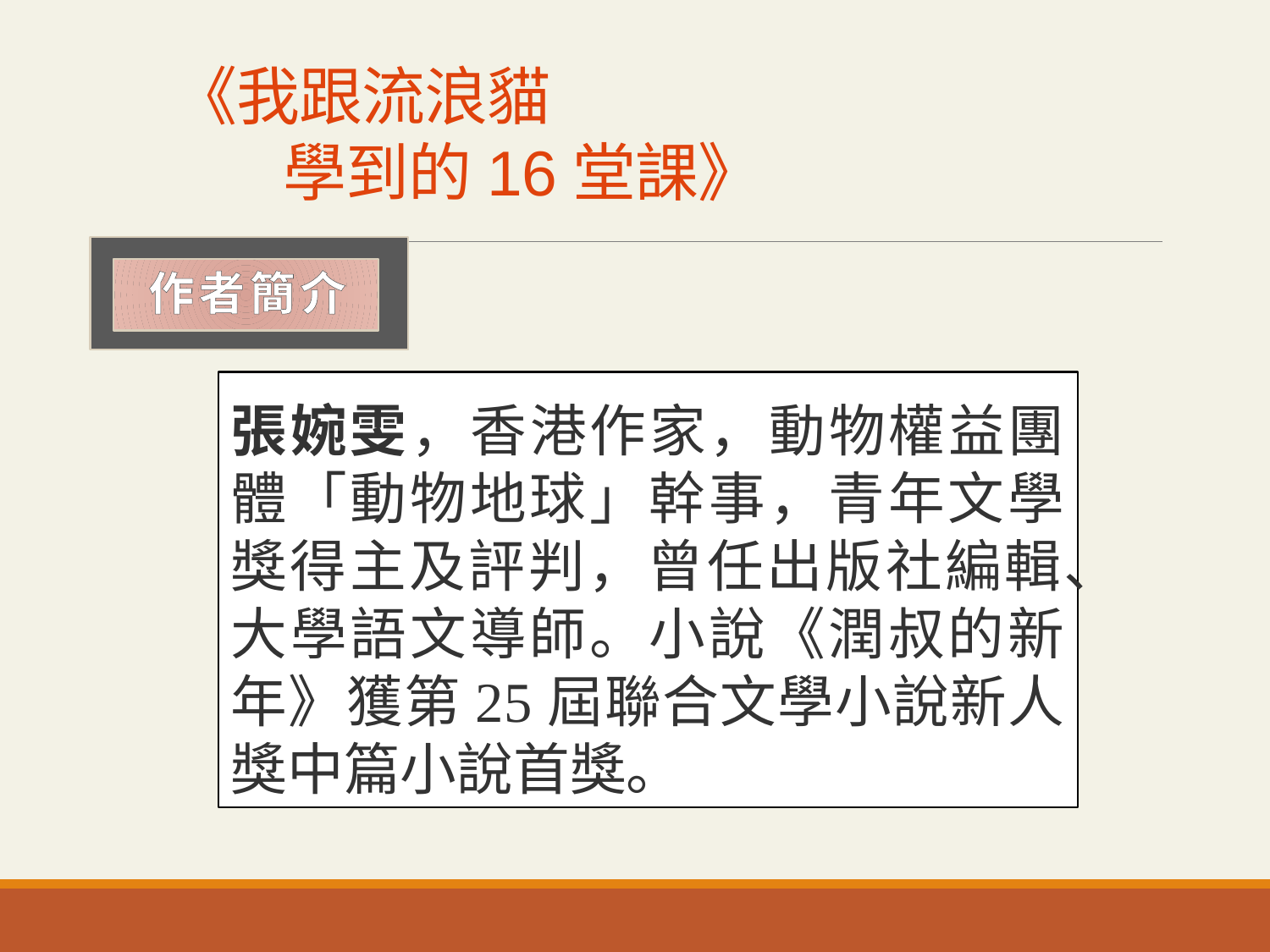

《我跟流浪貓
       學到的16堂課》

作者簡介

張婉雯，香港作家，動物權益團體「動物地球」幹事，青年文學獎得主及評判，曾任出版社編輯、大學語文導師。小說《潤叔的新年》獲第25屆聯合文學小說新人獎中篇小說首獎。